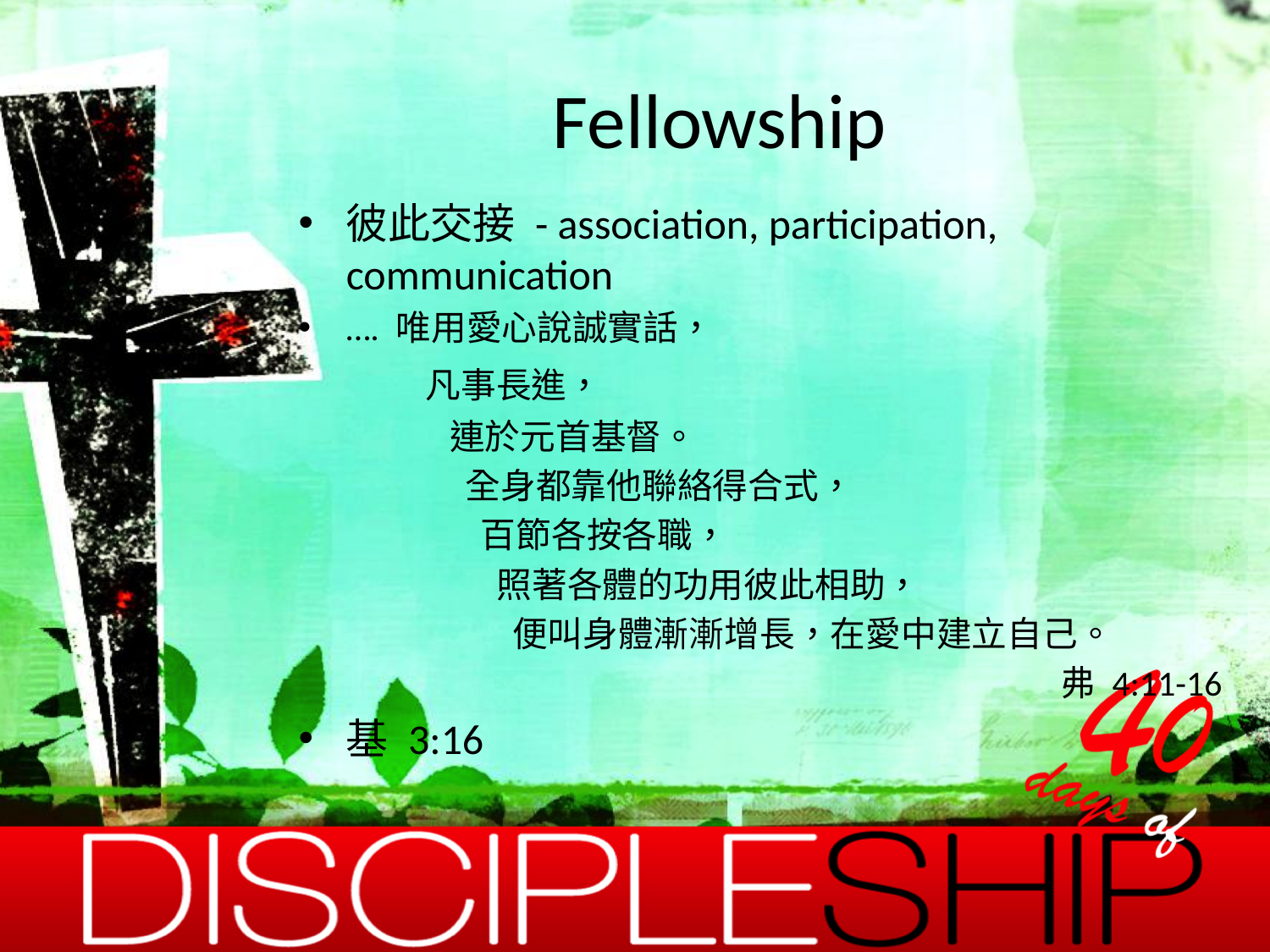

# Fellowship
彼此交接 - association, participation, communication
…. 唯用愛心說誠實話，
	凡事長進，
	  連於元首基督。
	    全身都靠他聯絡得合式，
	      百節各按各職，
	        照著各體的功用彼此相助，
	          便叫身體漸漸增長，在愛中建立自己。
						弗 4:11-16
基 3:16